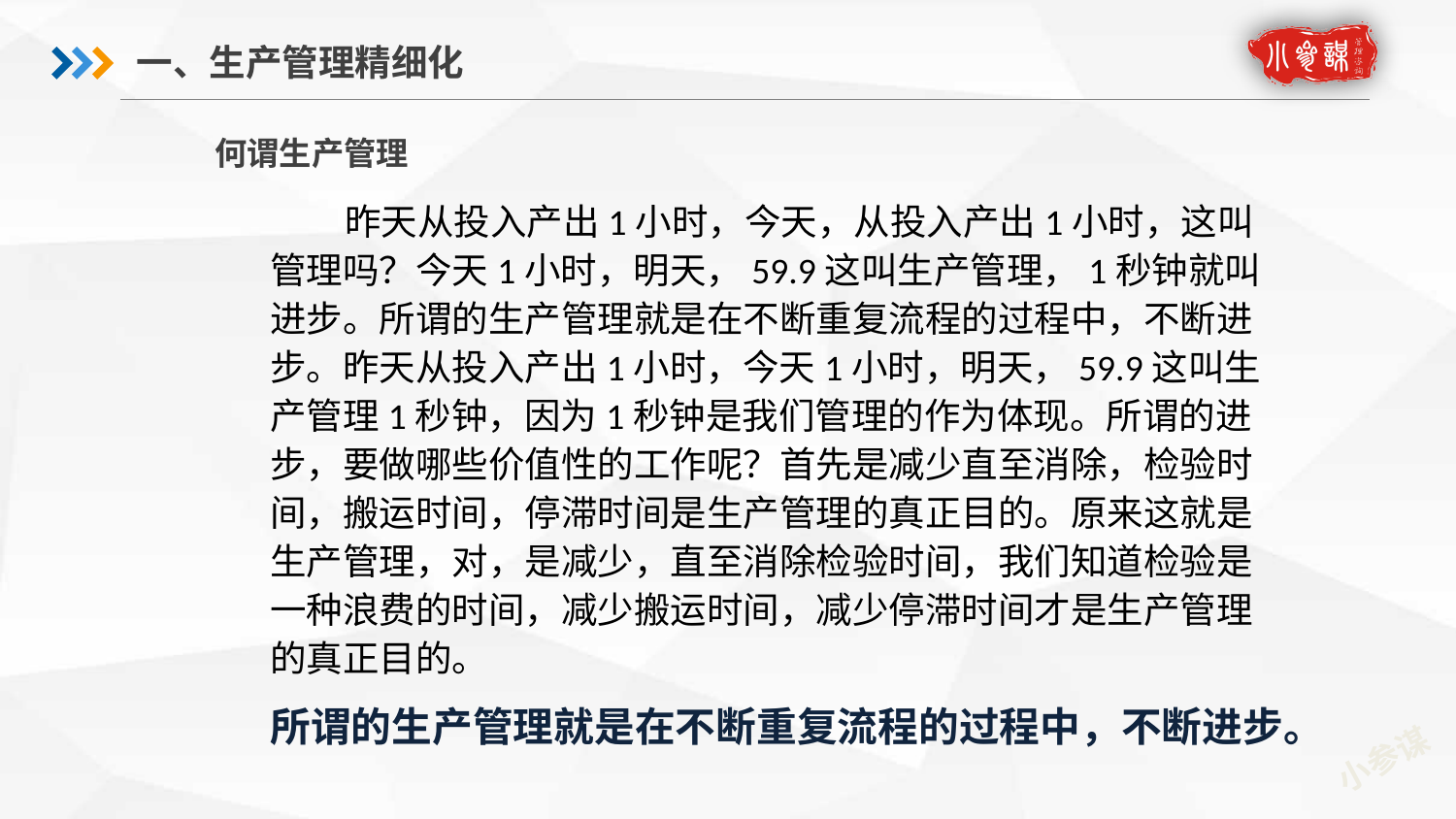

一、生产管理精细化
何谓生产管理
        昨天从投入产出1小时，今天，从投入产出1小时，这叫管理吗？今天1小时，明天，59.9这叫生产管理，1秒钟就叫进步。所谓的生产管理就是在不断重复流程的过程中，不断进步。昨天从投入产出1小时，今天1小时，明天，59.9这叫生产管理1秒钟，因为1秒钟是我们管理的作为体现。所谓的进步，要做哪些价值性的工作呢？首先是减少直至消除，检验时间，搬运时间，停滞时间是生产管理的真正目的。原来这就是生产管理，对，是减少，直至消除检验时间，我们知道检验是一种浪费的时间，减少搬运时间，减少停滞时间才是生产管理的真正目的。
所谓的生产管理就是在不断重复流程的过程中，不断进步。